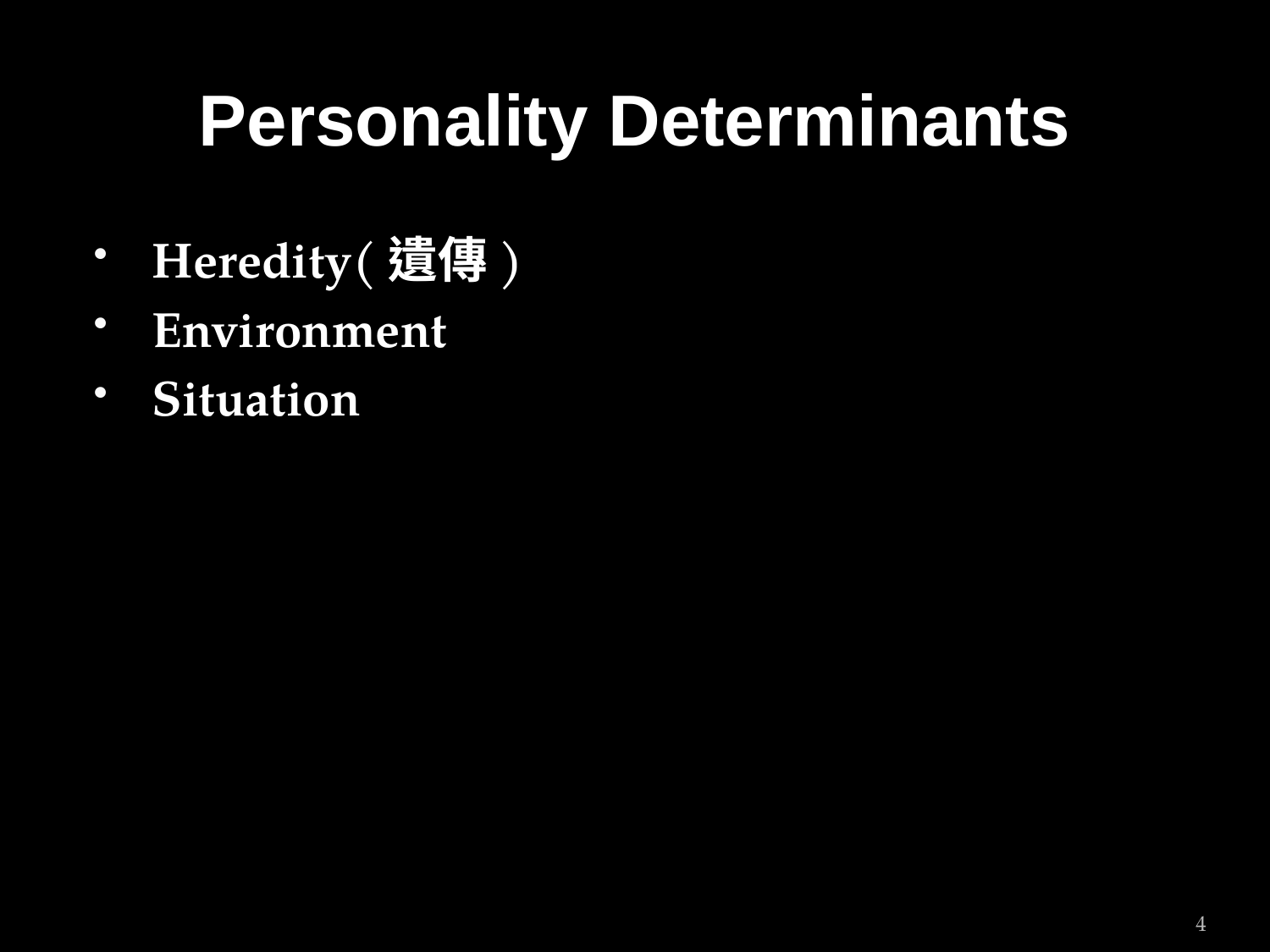

# Personality Determinants
Heredity(遺傳)
Environment
Situation
4